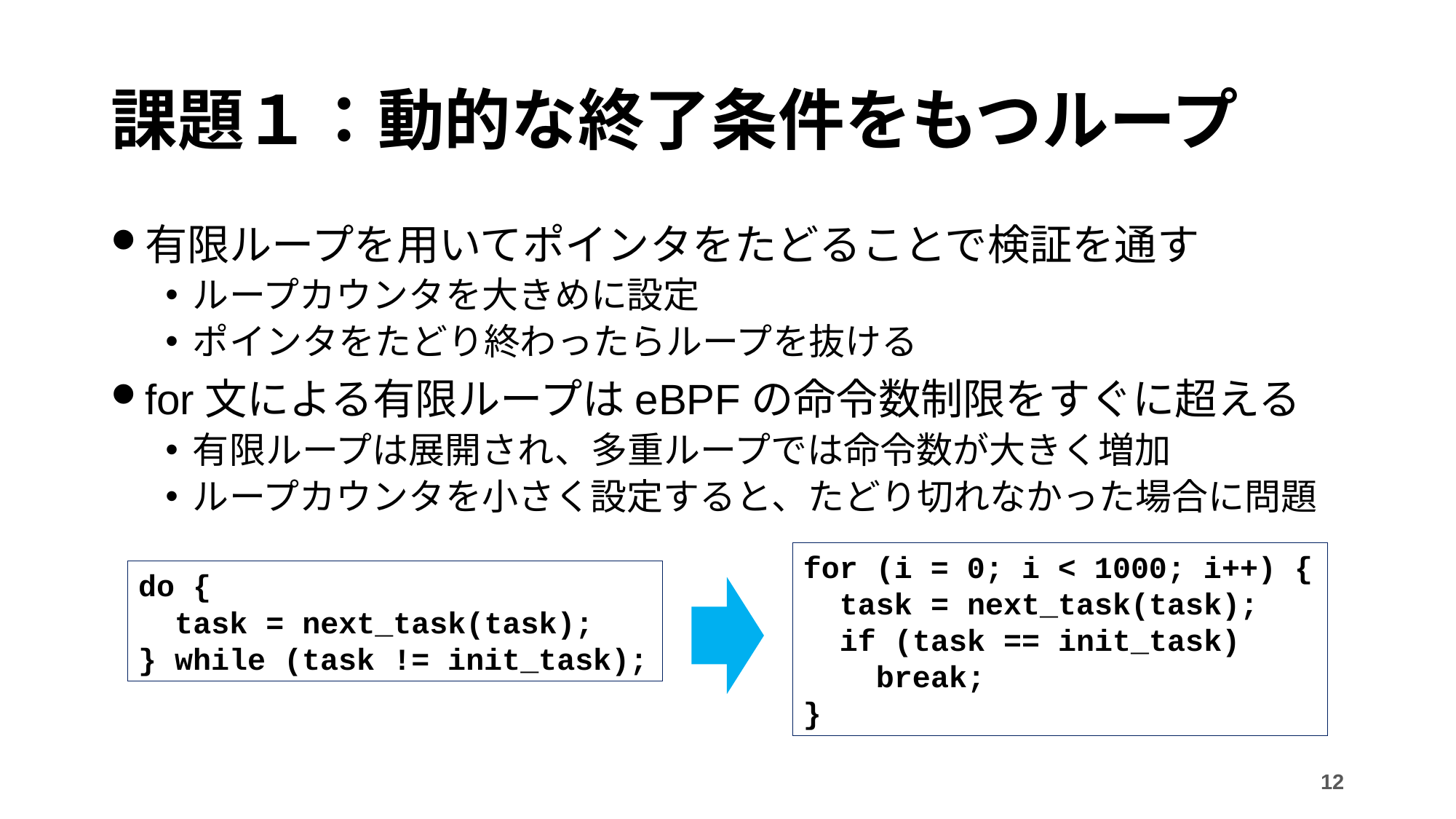

# 課題１：動的な終了条件をもつループ
有限ループを用いてポインタをたどることで検証を通す
ループカウンタを大きめに設定
ポインタをたどり終わったらループを抜ける
for文による有限ループはeBPFの命令数制限をすぐに超える
有限ループは展開され、多重ループでは命令数が大きく増加
ループカウンタを小さく設定すると、たどり切れなかった場合に問題
for (i = 0; i < 1000; i++) {
  task = next_task(task);
  if (task == init_task)
    break;
}
do {
  task = next_task(task);
} while (task != init_task);

12